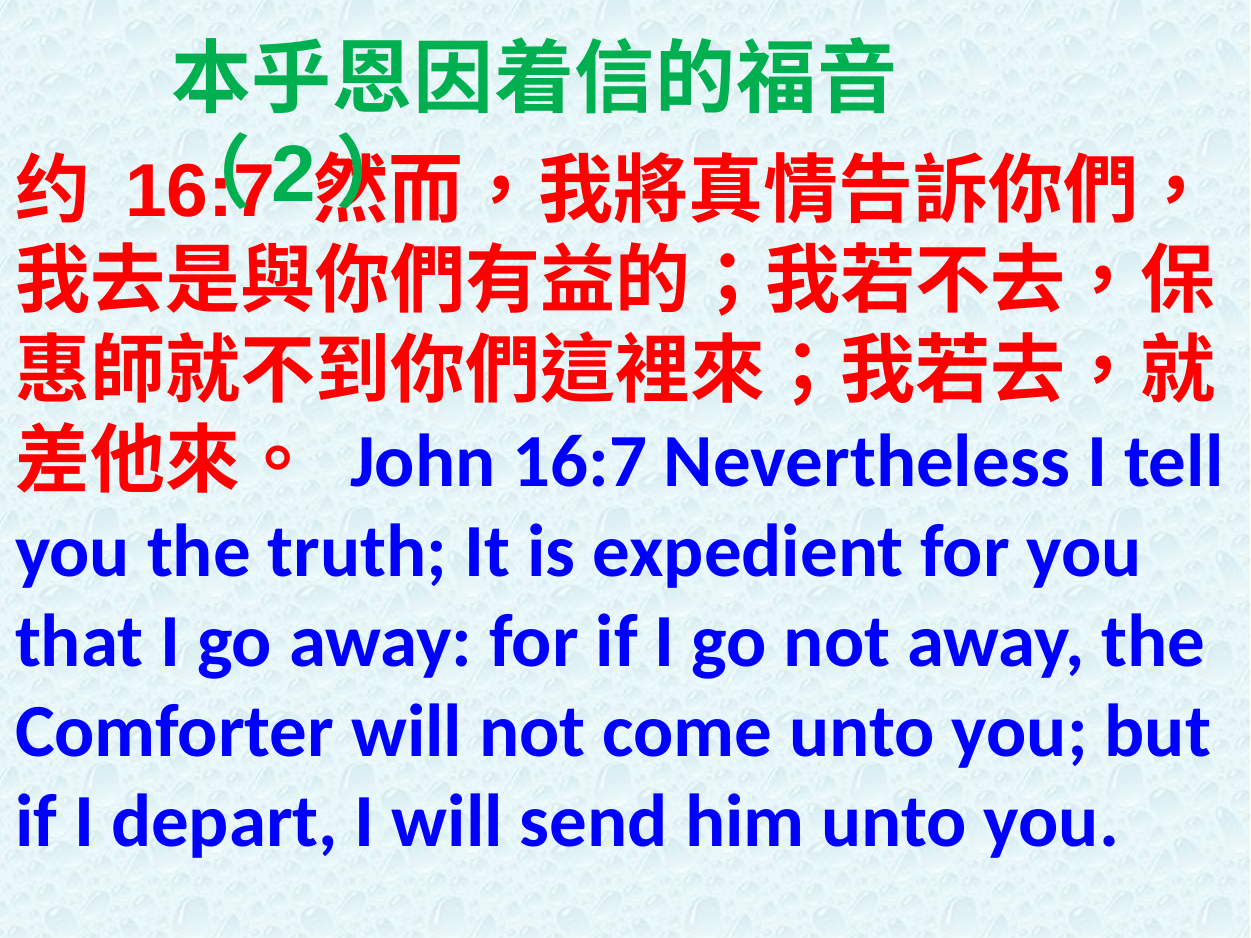

本乎恩因着信的福音（2）
约 16:7 然而，我將真情告訴你們，我去是與你們有益的；我若不去，保惠師就不到你們這裡來；我若去，就差他來。 John 16:7 Nevertheless I tell you the truth; It is expedient for you that I go away: for if I go not away, the Comforter will not come unto you; but if I depart, I will send him unto you.